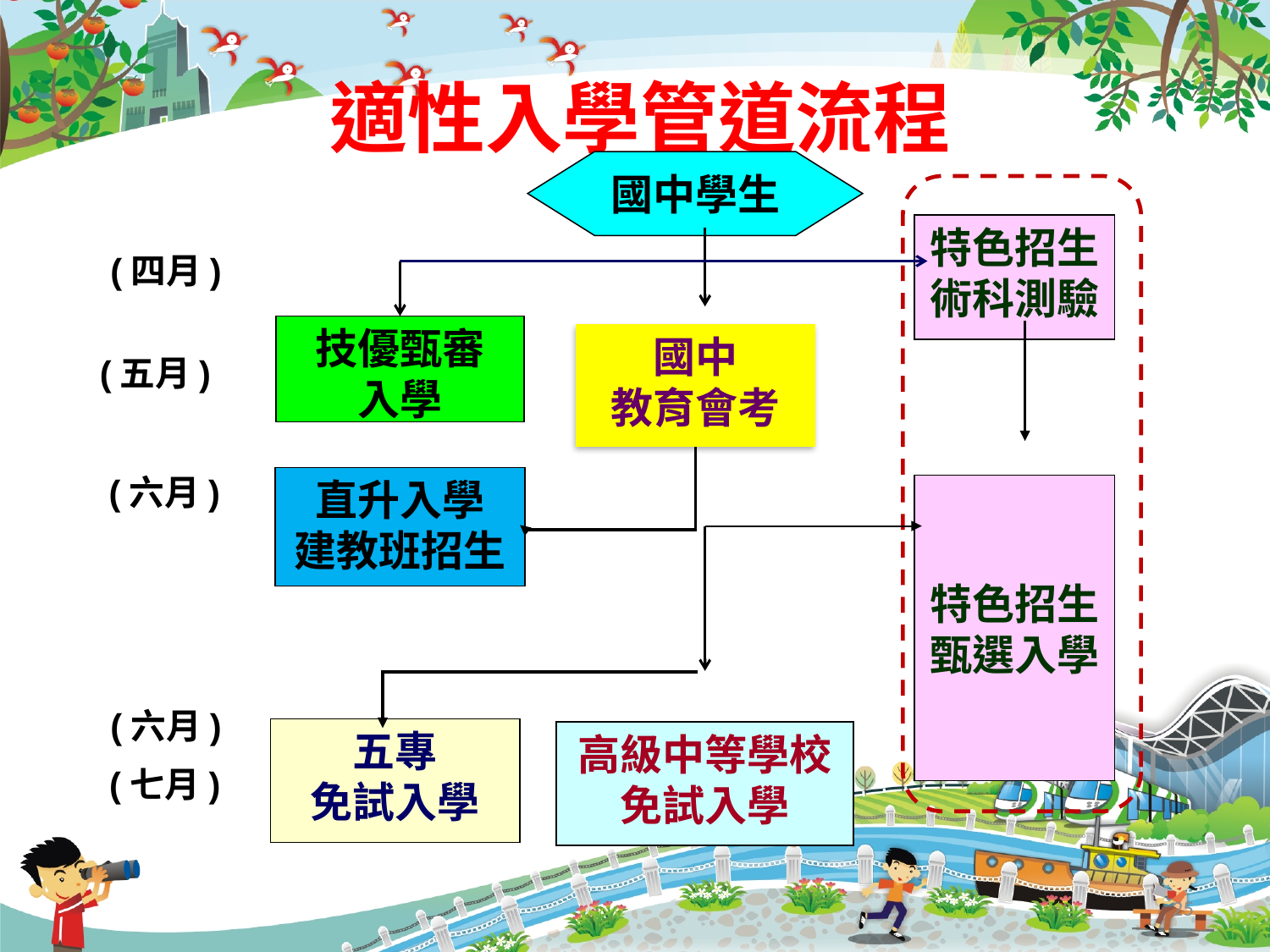

# 適性入學管道流程
國中學生
特色招生術科測驗
國中
教育會考
(五月)
特色招生
甄選入學
(六月)
五專
免試入學
高級中等學校免試入學

(四月)
技優甄審
入學
(六月)
直升入學
建教班招生
(七月)
25